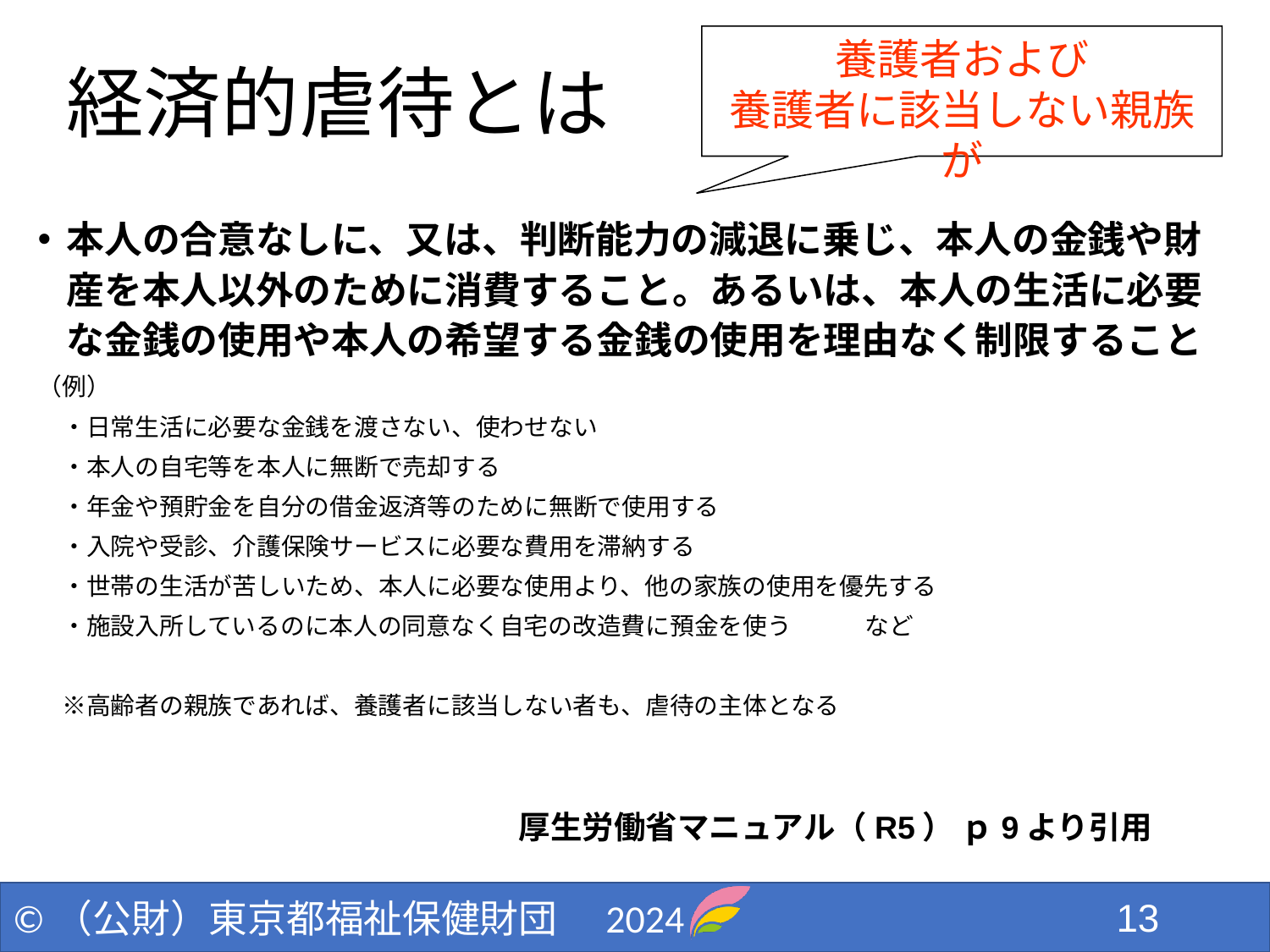

養護者および
養護者に該当しない親族が
# 経済的虐待とは
本人の合意なしに、又は、判断能力の減退に乗じ、本人の金銭や財産を本人以外のために消費すること。あるいは、本人の生活に必要な金銭の使用や本人の希望する金銭の使用を理由なく制限すること
（例）
　・日常生活に必要な金銭を渡さない、使わせない
　・本人の自宅等を本人に無断で売却する
　・年金や預貯金を自分の借金返済等のために無断で使用する
　・入院や受診、介護保険サービスに必要な費用を滞納する
　・世帯の生活が苦しいため、本人に必要な使用より、他の家族の使用を優先する
　・施設入所しているのに本人の同意なく自宅の改造費に預金を使う　　　など

　※高齢者の親族であれば、養護者に該当しない者も、虐待の主体となる
厚生労働省マニュアル（R5） ｐ9より引用